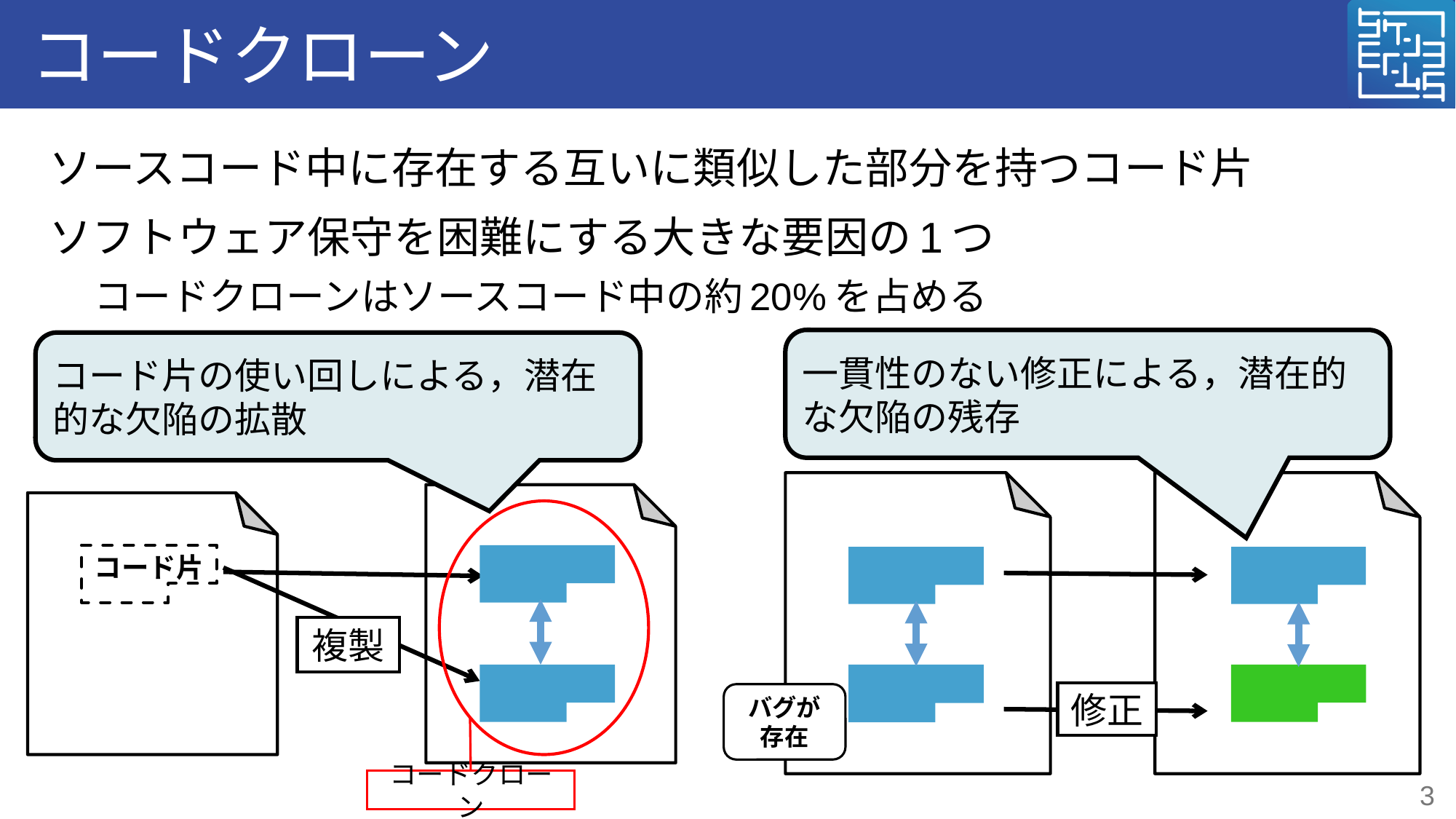

# コードクローン
ソースコード中に存在する互いに類似した部分を持つコード片
ソフトウェア保守を困難にする大きな要因の1つ
コードクローンはソースコード中の約20%を占める
一貫性のない修正による，潜在的な欠陥の残存
コード片の使い回しによる，潜在的な欠陥の拡散

コード片

複製

修正
バグが
存在
コードクローン
3